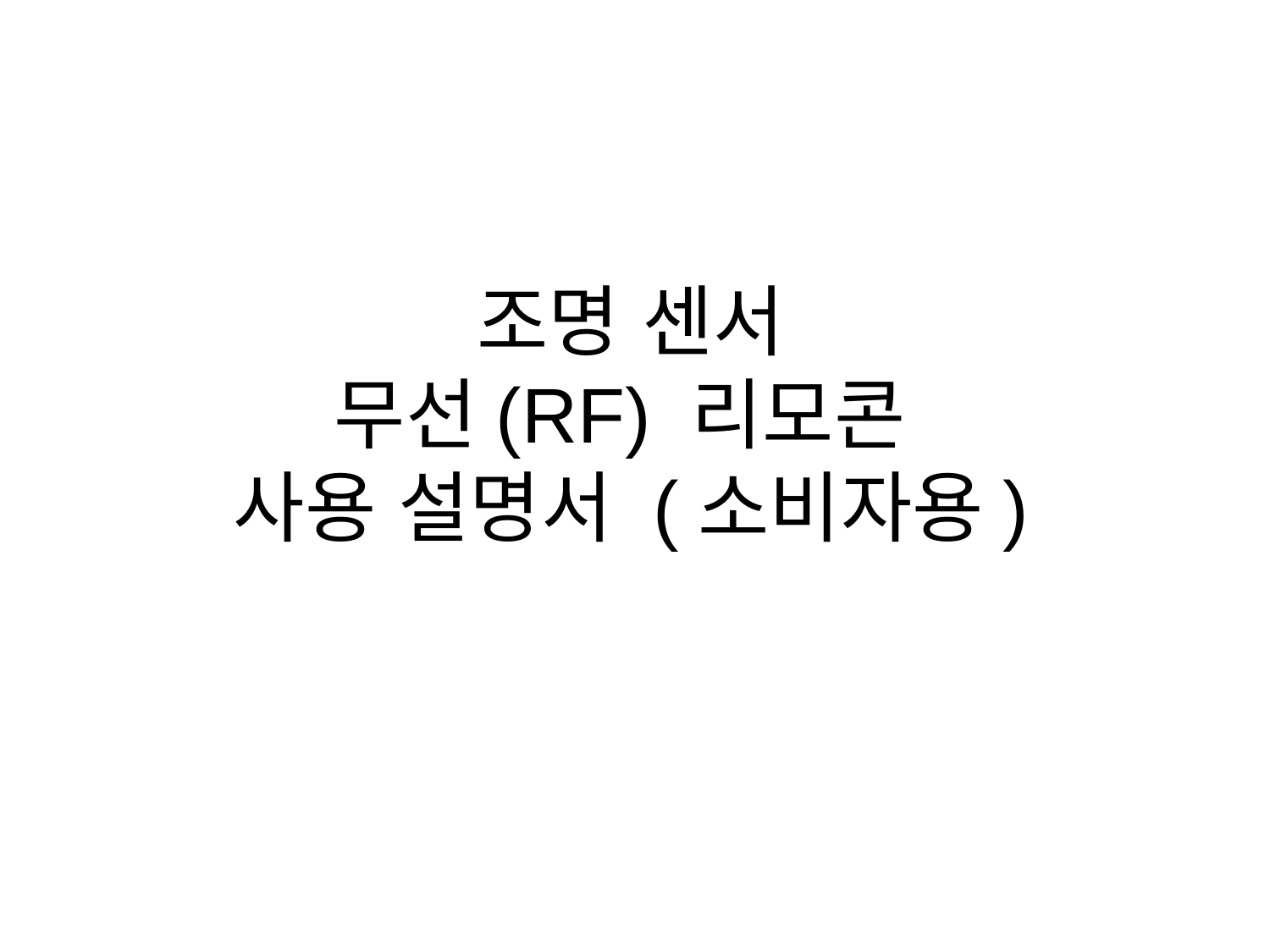

# 조명 센서 무선(RF) 리모콘 사용 설명서 (소비자용)